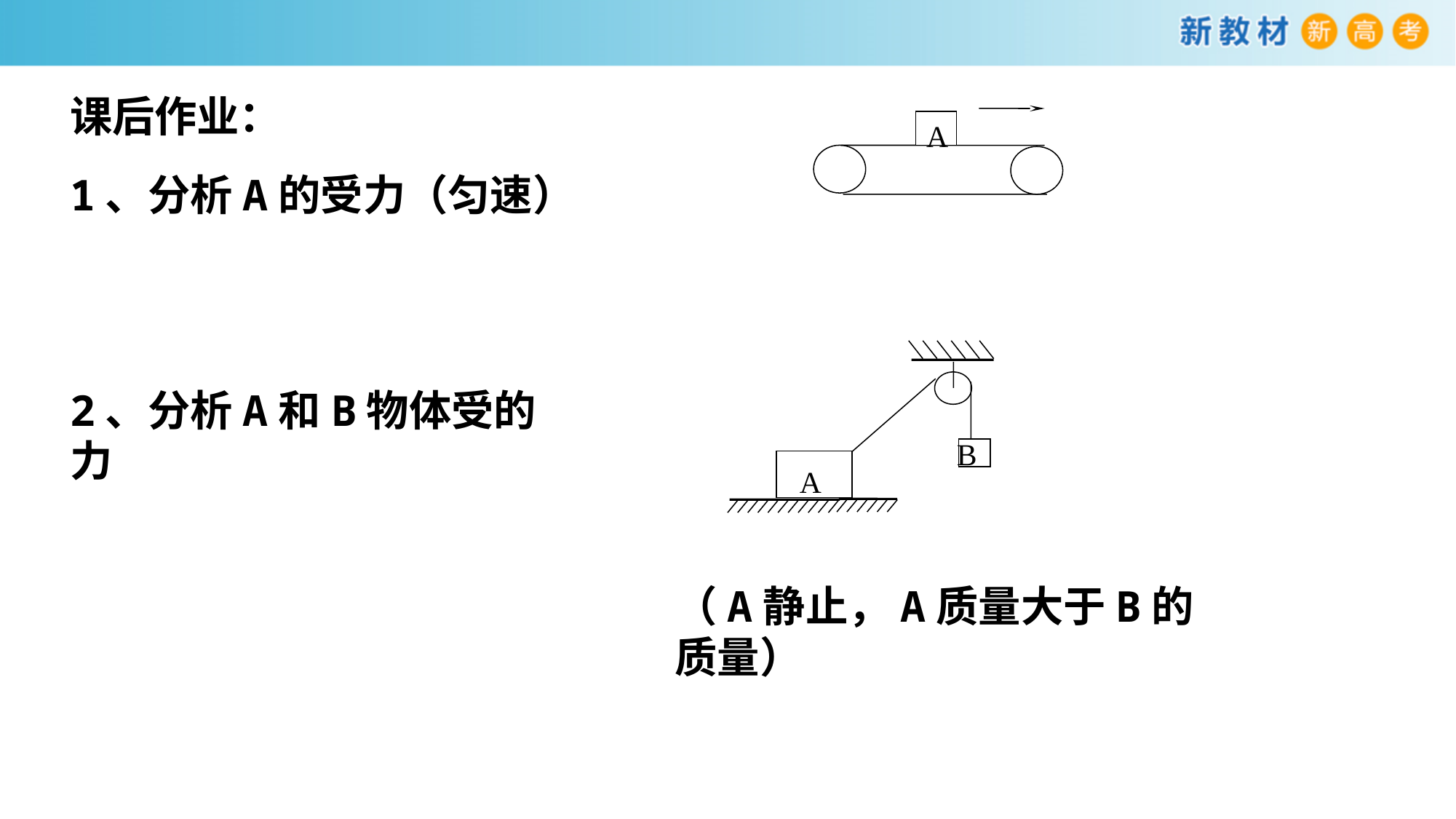

课后作业：

A

1、分析A的受力（匀速）

B

A
2、分析A和B物体受的力
（A静止，A质量大于B的质量）